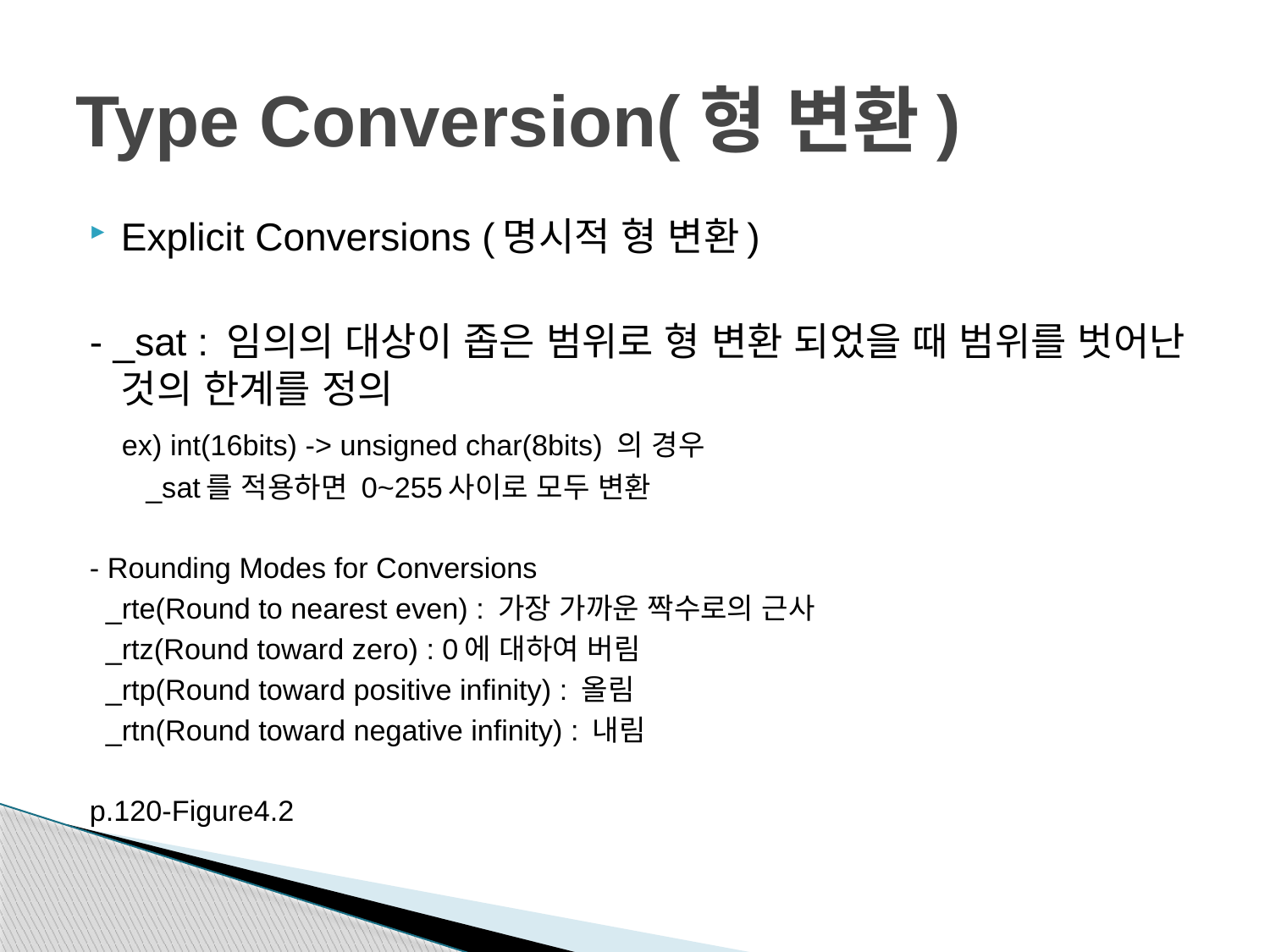

# Type Conversion(형 변환)
Explicit Conversions (명시적 형 변환)

- _sat : 임의의 대상이 좁은 범위로 형 변환 되었을 때 범위를 벗어난 것의 한계를 정의
   ex) int(16bits) -> unsigned char(8bits) 의 경우
       _sat를 적용하면 0~255사이로 모두 변환

- Rounding Modes for Conversions
  _rte(Round to nearest even) : 가장 가까운 짝수로의 근사
  _rtz(Round toward zero) : 0에 대하여 버림
  _rtp(Round toward positive infinity) : 올림
  _rtn(Round toward negative infinity) : 내림

p.120-Figure4.2